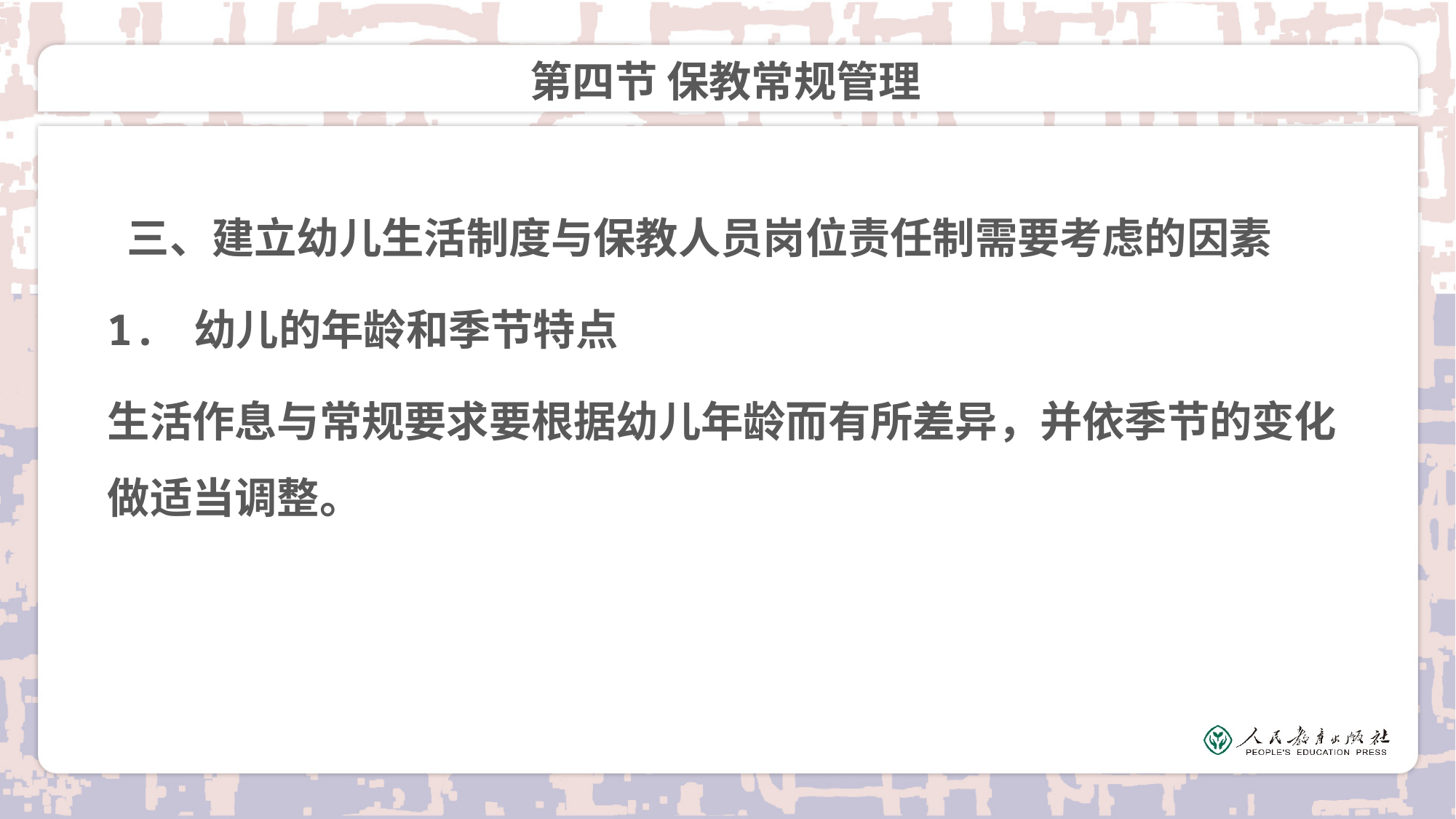

# 第四节 保教常规管理
 三、建立幼儿生活制度与保教人员岗位责任制需要考虑的因素
1. 幼儿的年龄和季节特点
生活作息与常规要求要根据幼儿年龄而有所差异，并依季节的变化做适当调整。